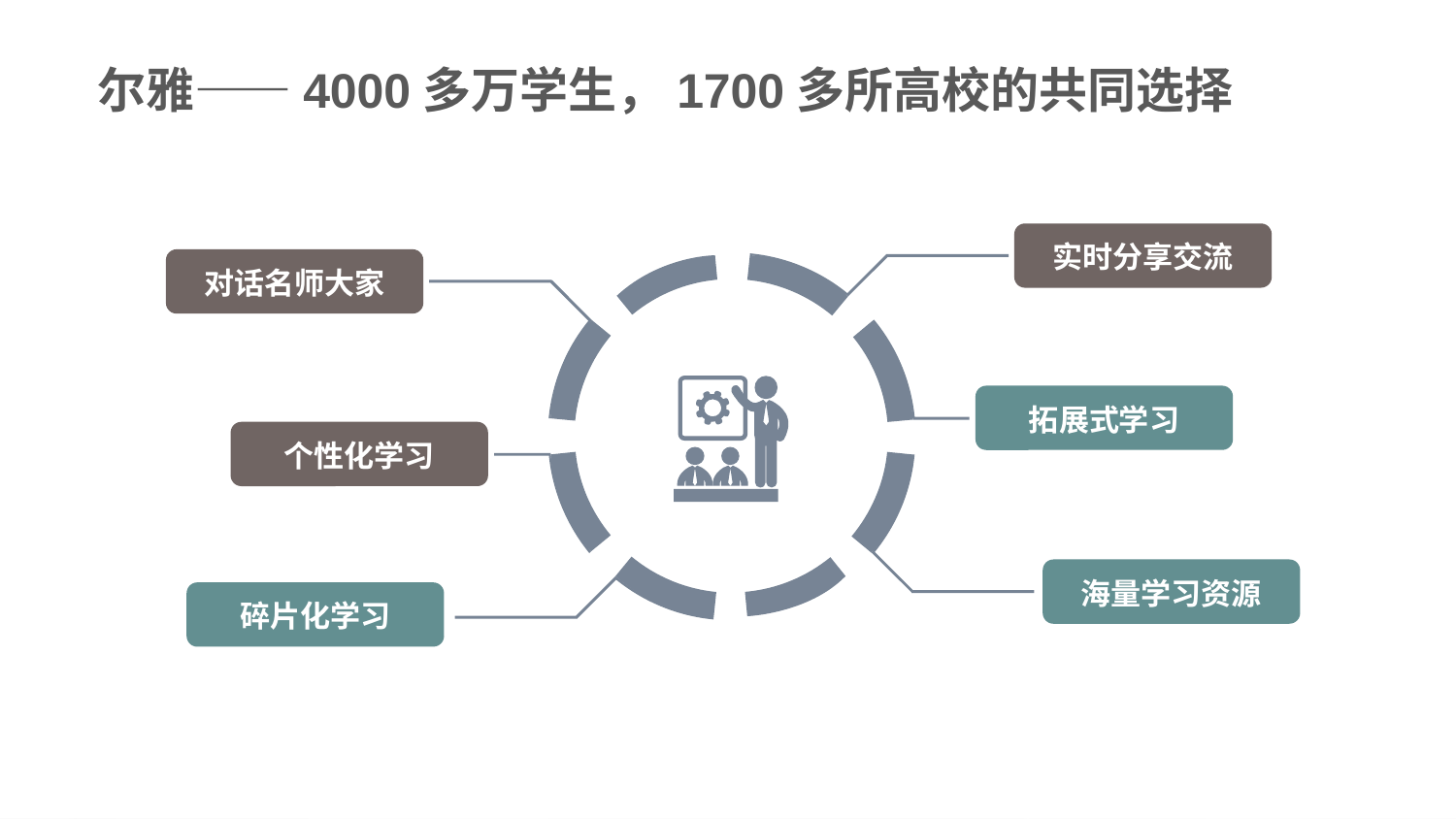

尔雅——4000多万学生，1700多所高校的共同选择
实时分享交流
对话名师大家

拓展式学习
个性化学习

海量学习资源

碎片化学习